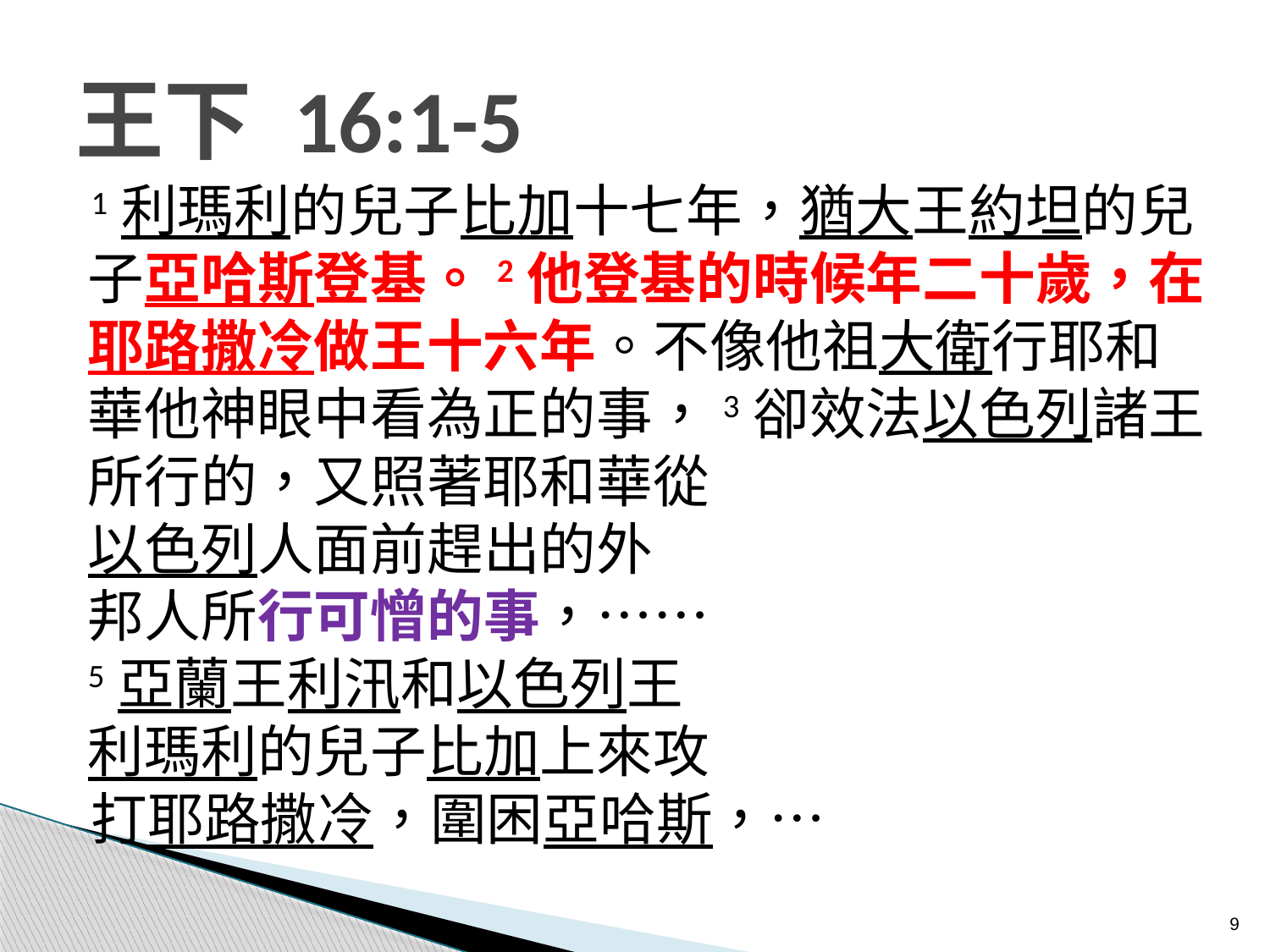

# 王下 16:1-5
1利瑪利的兒子比加十七年，猶大王約坦的兒子亞哈斯登基。2他登基的時候年二十歲，在耶路撒冷做王十六年。不像他祖大衛行耶和華他神眼中看為正的事，3卻效法以色列諸王所行的，又照著耶和華從
以色列人面前趕出的外
邦人所行可憎的事，……
5亞蘭王利汛和以色列王
利瑪利的兒子比加上來攻
打耶路撒冷，圍困亞哈斯，…
9